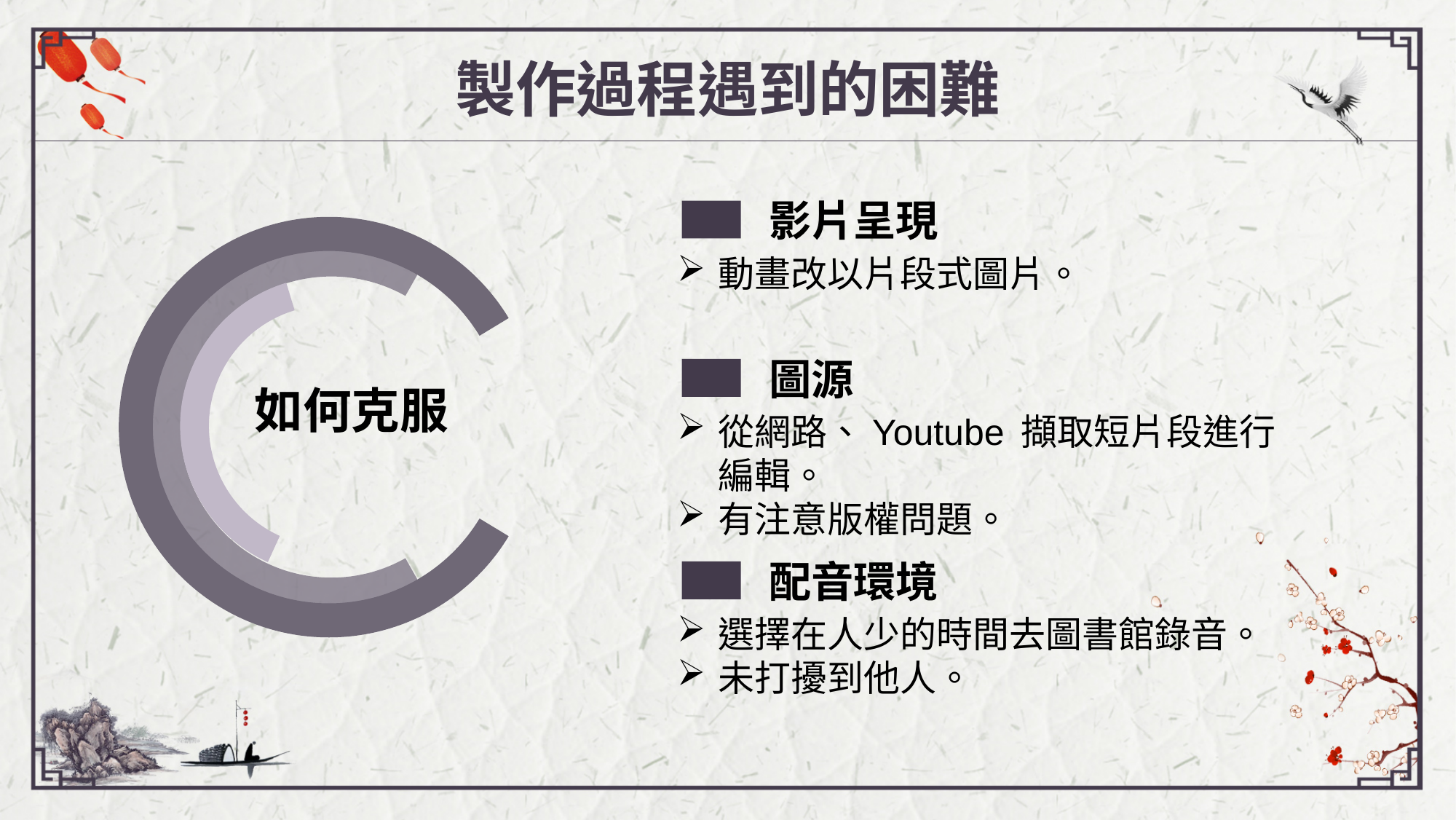

製作過程遇到的困難
影片呈現

動畫改以片段式圖片。

如何克服
圖源

從網路、Youtube 擷取短片段進行編輯。
有注意版權問題。
配音環境

選擇在人少的時間去圖書館錄音。
未打擾到他人。